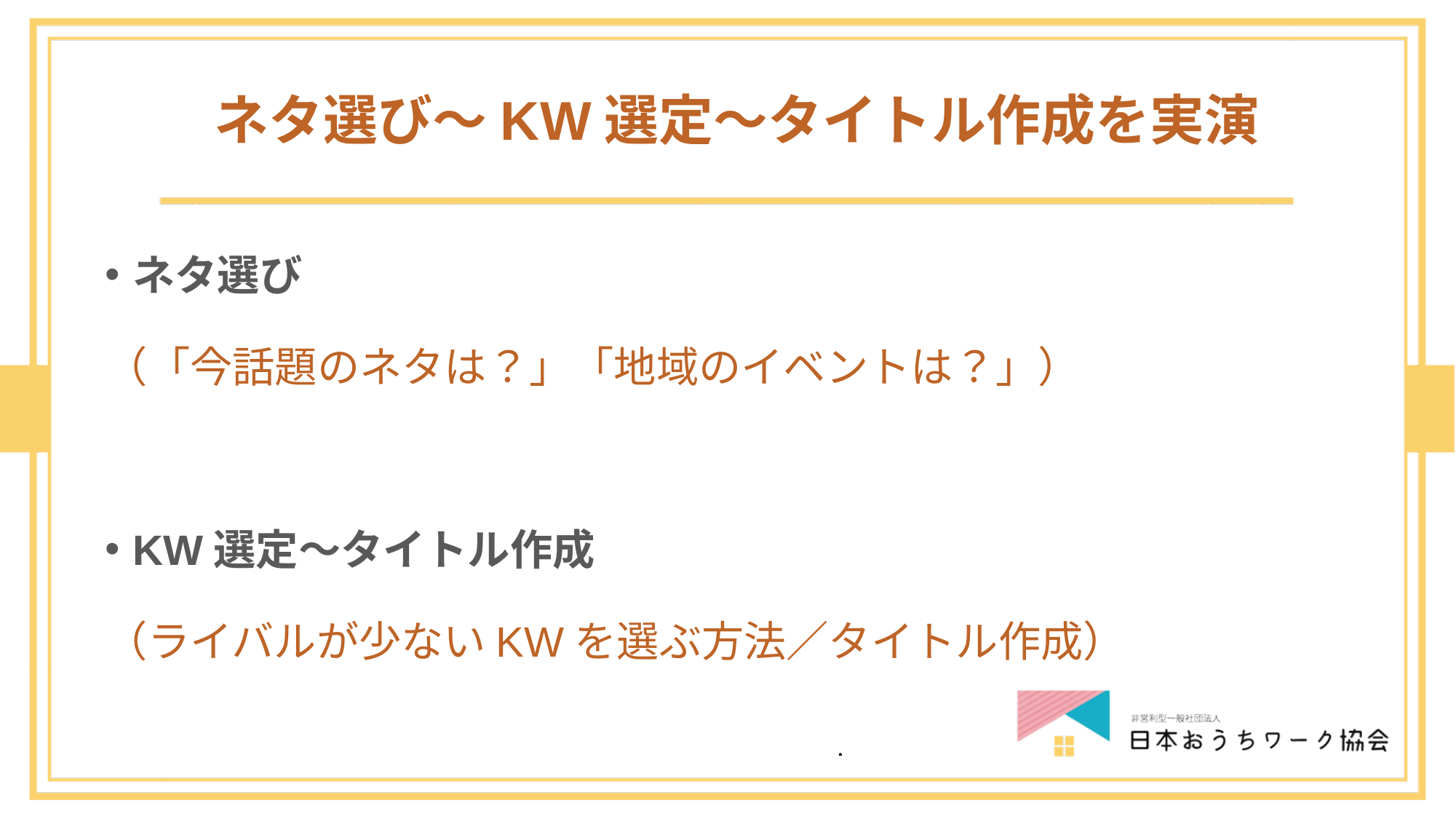

# ネタ選び〜KW選定〜タイトル作成を実演
ネタ選び
（「今話題のネタは？」「地域のイベントは？」）

KW選定〜タイトル作成
（ライバルが少ないKWを選ぶ方法／タイトル作成）